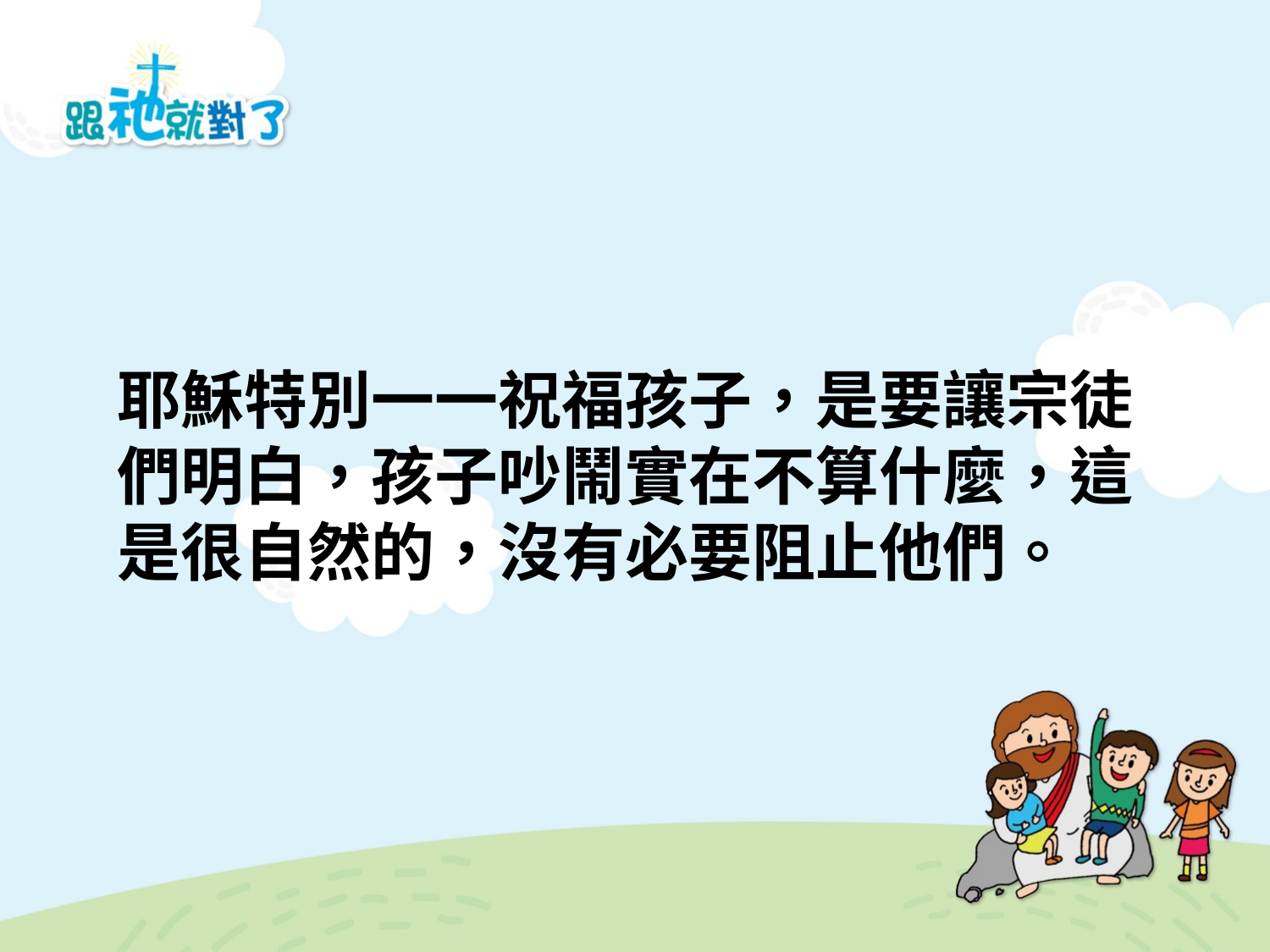

耶穌特別一一祝福孩子，是要讓宗徒們明白，孩子吵鬧實在不算什麼，這是很自然的，沒有必要阻止他們。